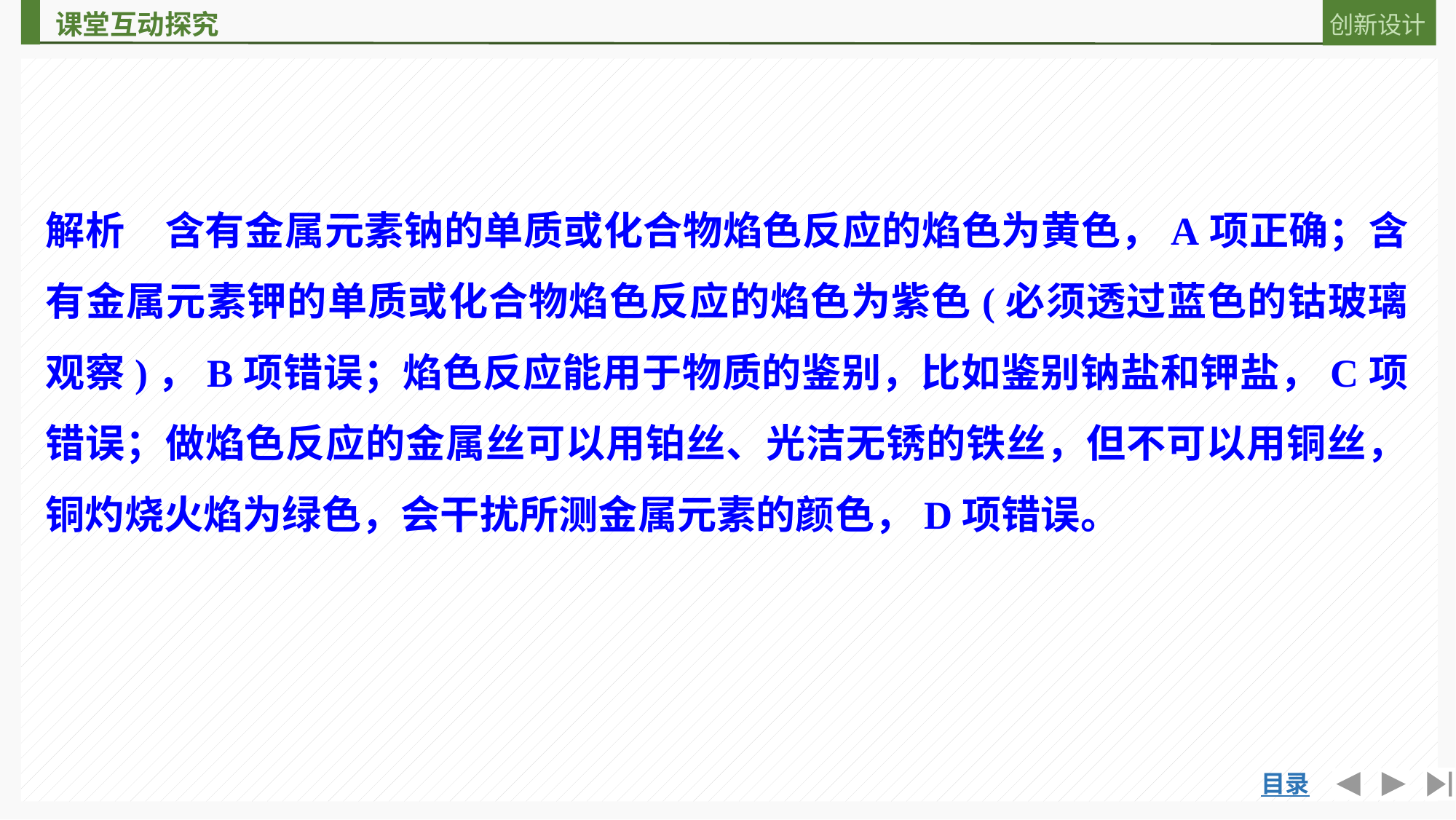

解析　含有金属元素钠的单质或化合物焰色反应的焰色为黄色，A项正确；含有金属元素钾的单质或化合物焰色反应的焰色为紫色(必须透过蓝色的钴玻璃观察)，B项错误；焰色反应能用于物质的鉴别，比如鉴别钠盐和钾盐，C项错误；做焰色反应的金属丝可以用铂丝、光洁无锈的铁丝，但不可以用铜丝，铜灼烧火焰为绿色，会干扰所测金属元素的颜色，D项错误。